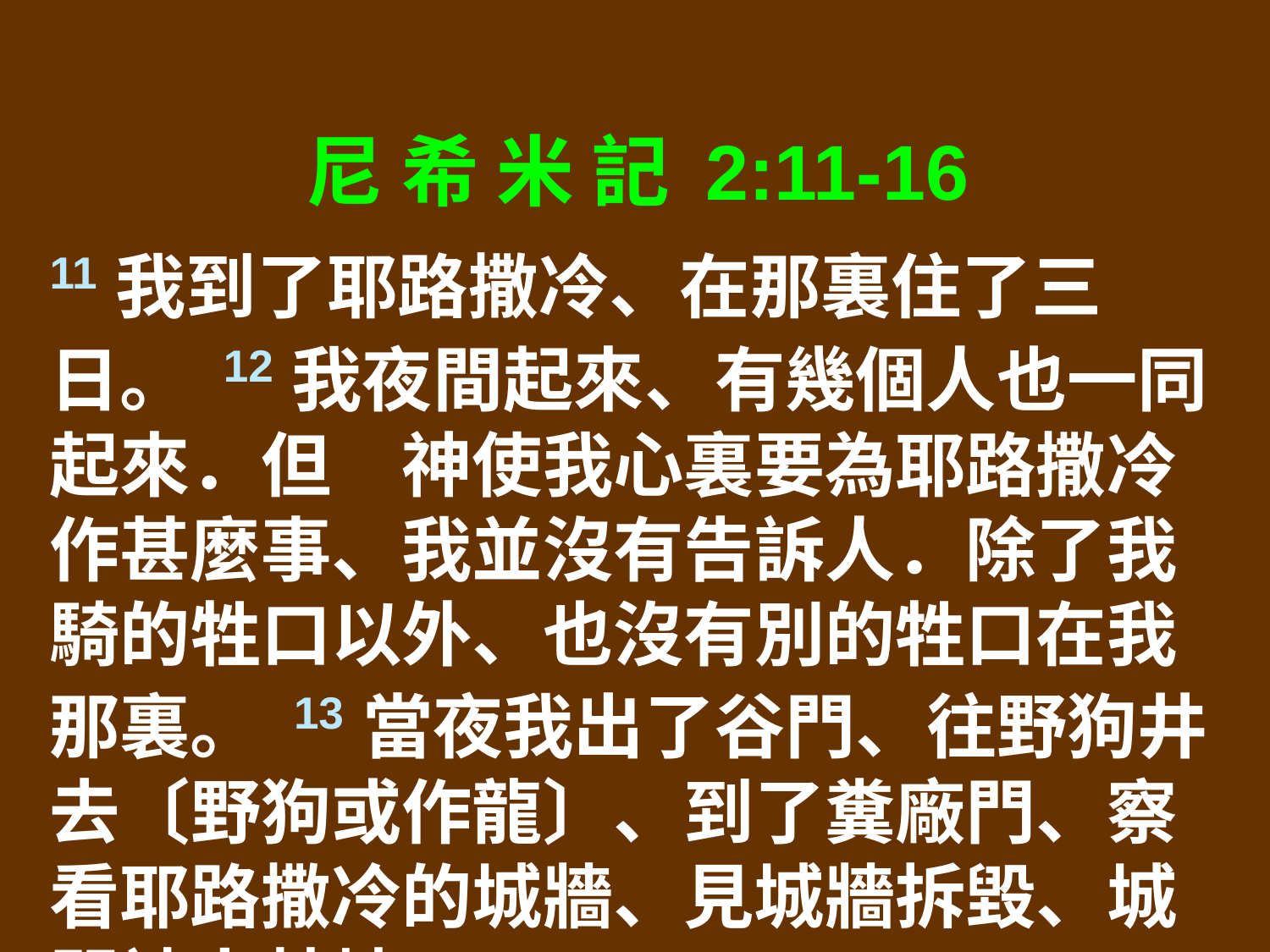

尼 希 米 記 2:11-16
11我到了耶路撒冷、在那裏住了三日。 12我夜間起來、有幾個人也一同起來．但　神使我心裏要為耶路撒冷作甚麼事、我並沒有告訴人．除了我騎的牲口以外、也沒有別的牲口在我那裏。 13當夜我出了谷門、往野狗井去〔野狗或作龍〕、到了糞廠門、察看耶路撒冷的城牆、見城牆拆毀、城門被火焚燒。